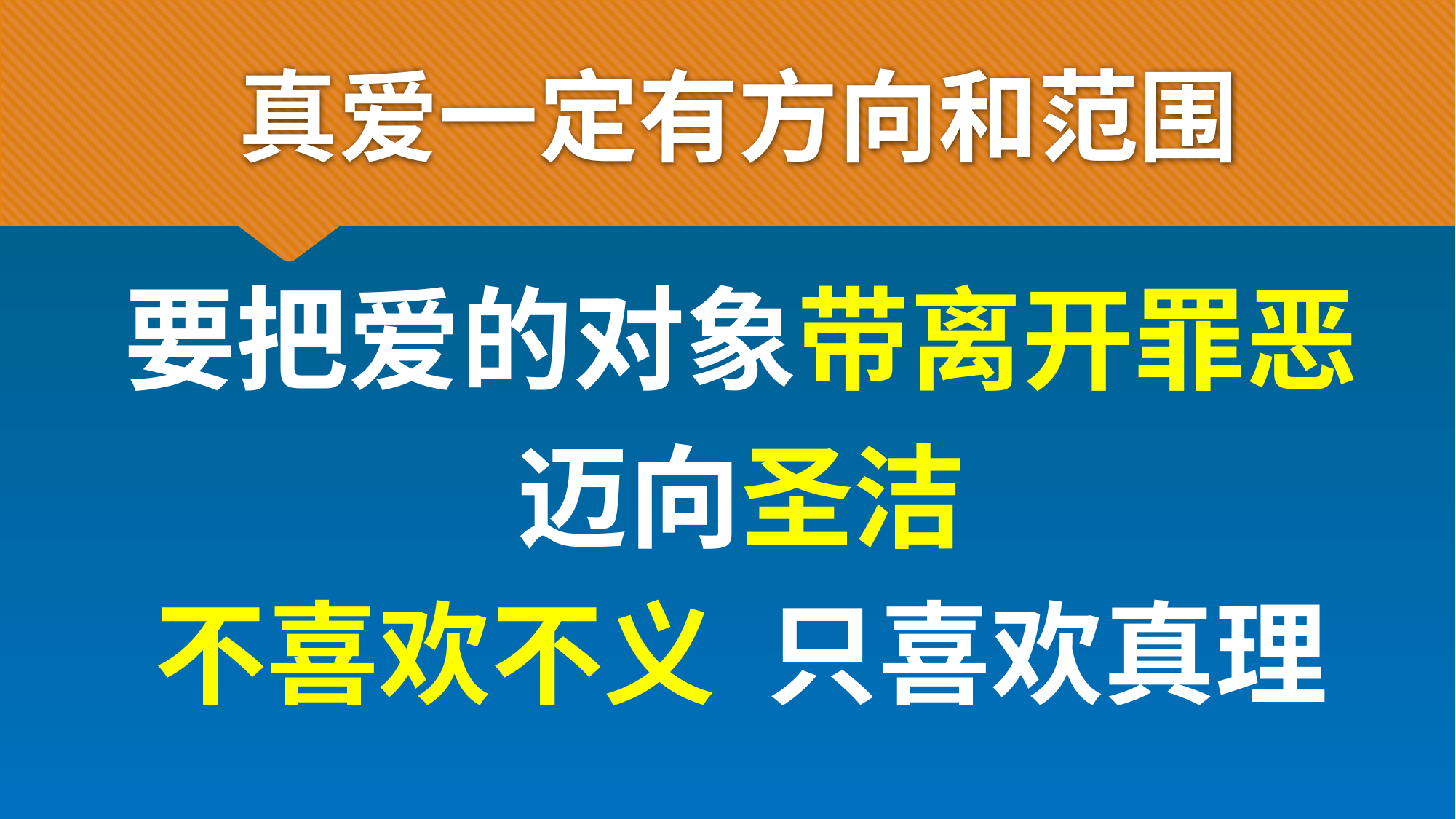

# 真爱一定有方向和范围
要把爱的对象带离开罪恶
迈向圣洁
不喜欢不义  只喜欢真理